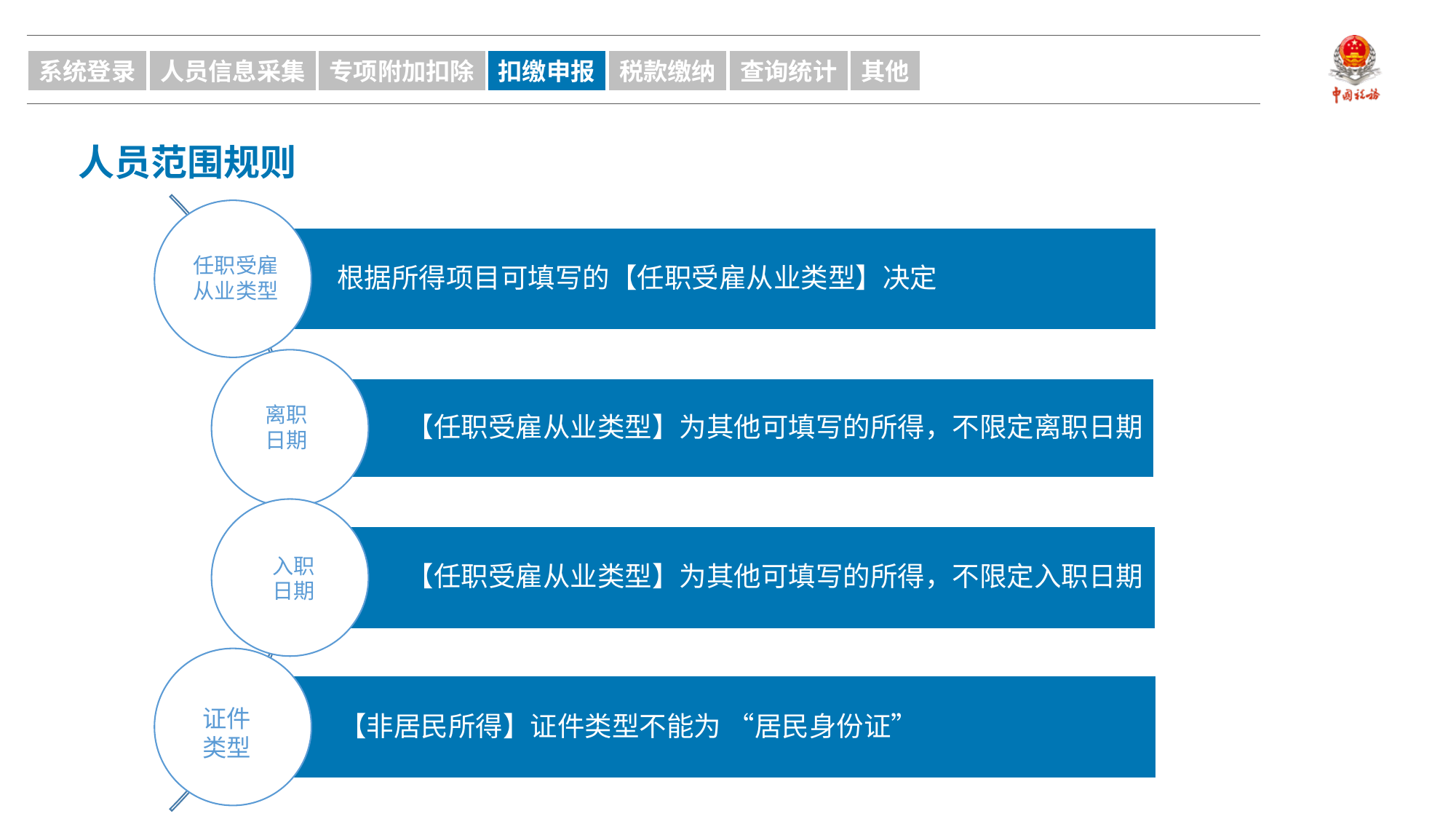

系统登录
人员信息采集
专项附加扣除
扣缴申报
税款缴纳
查询统计
其他
人员范围规则
   根据所得项目可填写的【任职受雇从业类型】决定
     【任职受雇从业类型】为其他可填写的所得，不限定离职日期
     【任职受雇从业类型】为其他可填写的所得，不限定入职日期
   【非居民所得】证件类型不能为 “居民身份证”
任职受雇类型
任职受雇
从业类型
离职日期
离职日期
扣缴Web端
入职日期
证件类型